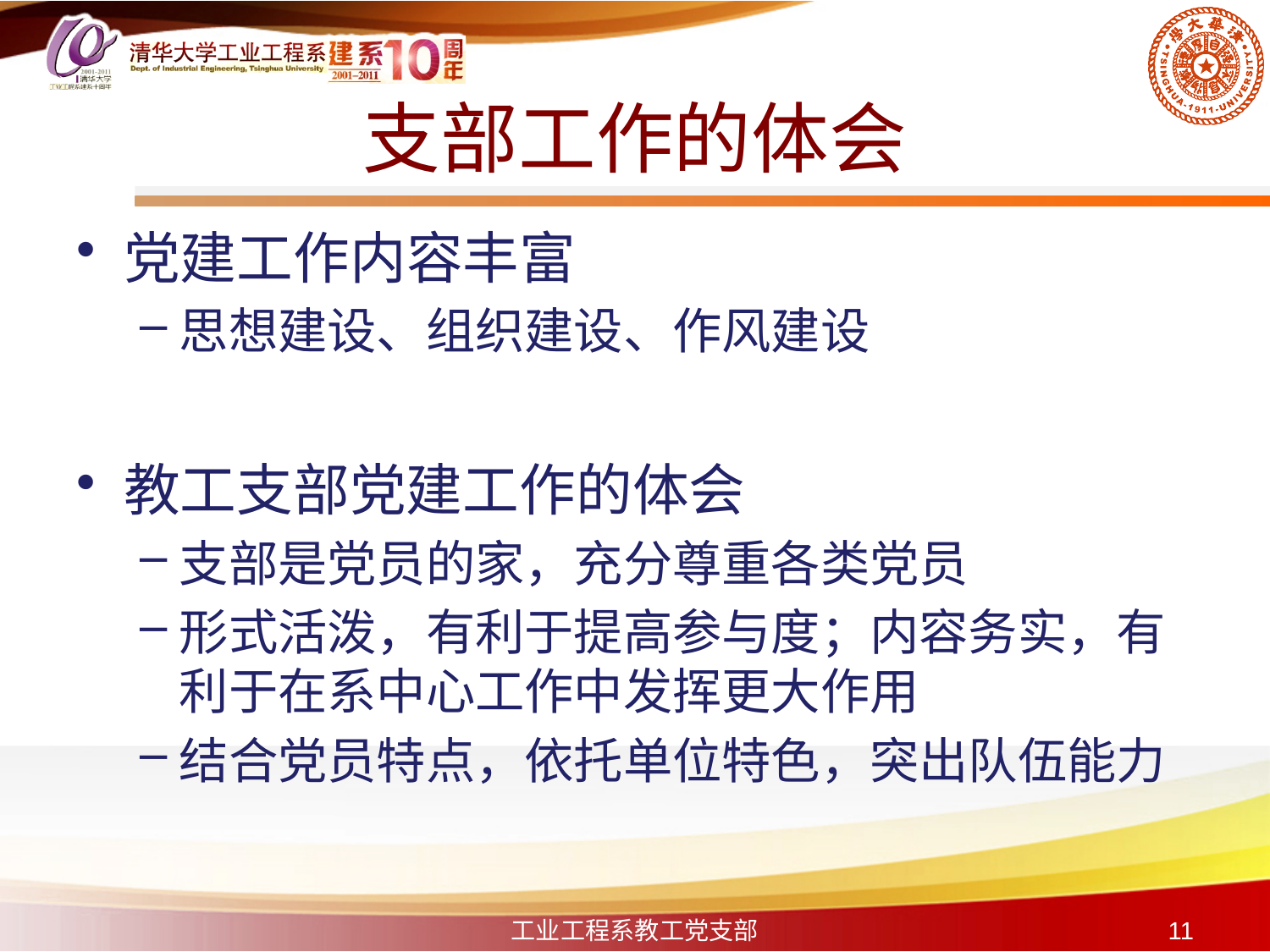

# 支部工作的体会
党建工作内容丰富
思想建设、组织建设、作风建设

教工支部党建工作的体会
支部是党员的家，充分尊重各类党员
形式活泼，有利于提高参与度；内容务实，有利于在系中心工作中发挥更大作用
结合党员特点，依托单位特色，突出队伍能力
工业工程系教工党支部
11